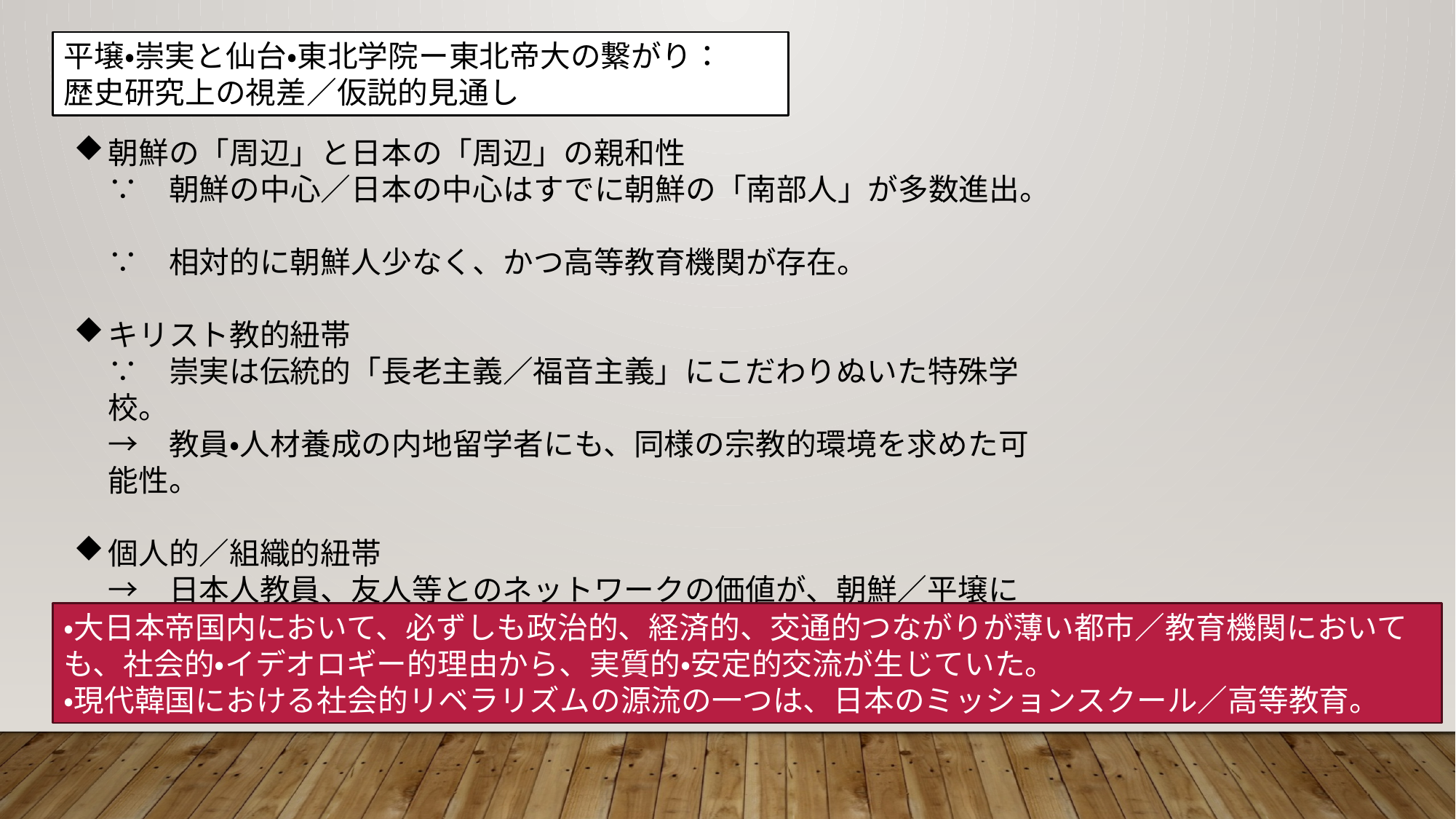

平壌・崇実と仙台・東北学院ー東北帝大の繋がり：
歴史研究上の視差／仮説的見通し
朝鮮の「周辺」と日本の「周辺」の親和性
∵　朝鮮の中心／日本の中心はすでに朝鮮の「南部人」が多数進出。
∵　相対的に朝鮮人少なく、かつ高等教育機関が存在。
キリスト教的紐帯
∵　崇実は伝統的「長老主義／福音主義」にこだわりぬいた特殊学校。
→　教員・人材養成の内地留学者にも、同様の宗教的環境を求めた可能性。
個人的／組織的紐帯
→　日本人教員、友人等とのネットワークの価値が、朝鮮／平壌に伝達。チェーンマイグレーション起き、継続。
・大日本帝国内において、必ずしも政治的、経済的、交通的つながりが薄い都市／教育機関においても、社会的・イデオロギー的理由から、実質的・安定的交流が生じていた。
・現代韓国における社会的リベラリズムの源流の一つは、日本のミッションスクール／高等教育。